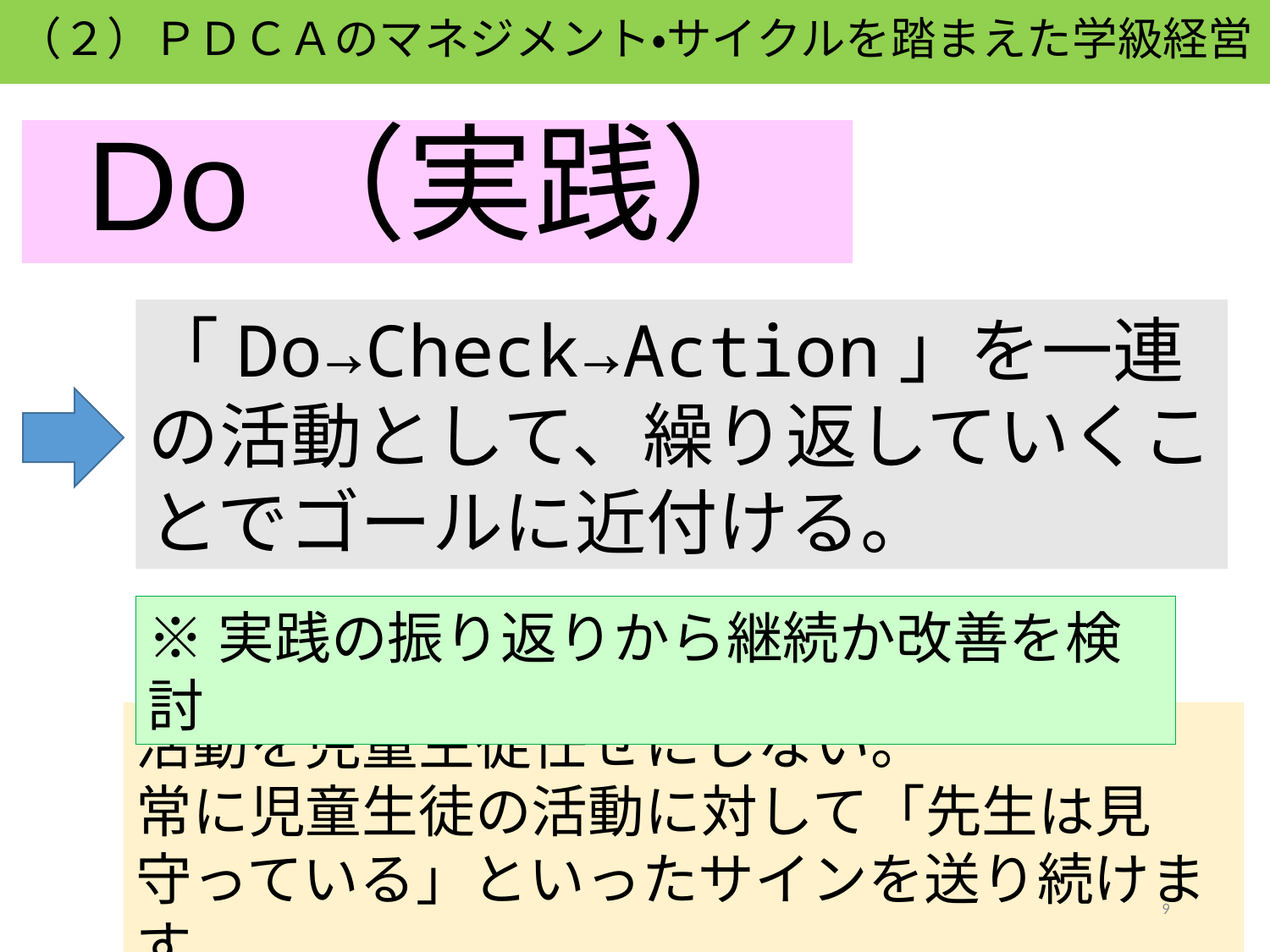

（２）ＰＤＣＡのマネジメント・サイクルを踏まえた学級経営
Do（実践）
「Do→Check→Action」を一連の活動として、繰り返していくことでゴールに近付ける。

※実践の振り返りから継続か改善を検討
活動を児童生徒任せにしない。
常に児童生徒の活動に対して「先生は見守っている」といったサインを送り続けます。
9